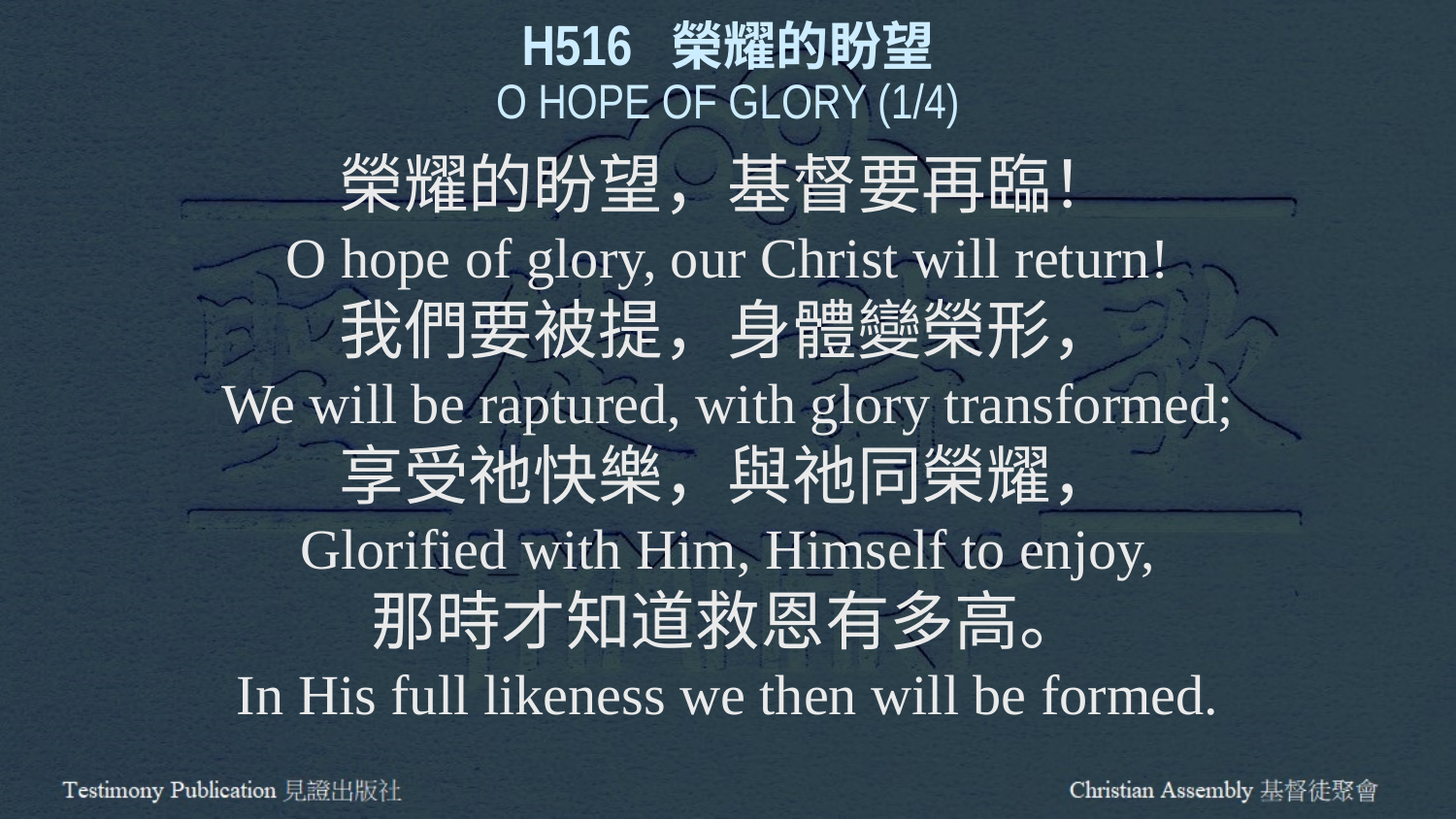

H516  榮耀的盼望
O HOPE OF GLORY (1/4)

榮耀的盼望，基督要再臨！
O hope of glory, our Christ will return!
我們要被提，身體變榮形，
We will be raptured, with glory transformed;
享受祂快樂，與祂同榮耀，
Glorified with Him, Himself to enjoy,
那時才知道救恩有多高。
In His full likeness we then will be formed.